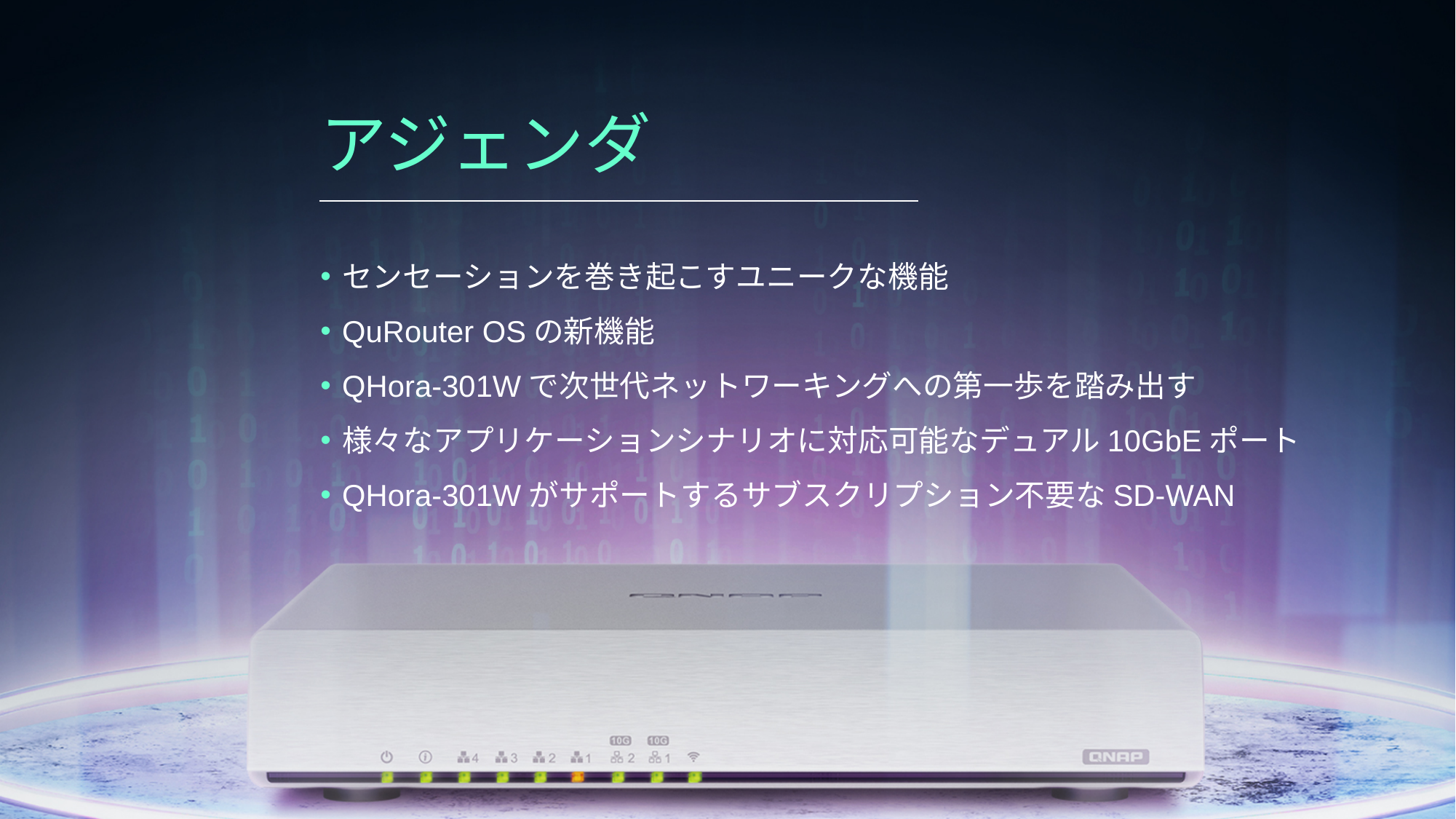

アジェンダ
センセーションを巻き起こすユニークな機能
QuRouter OSの新機能
QHora-301Wで次世代ネットワーキングへの第一歩を踏み出す
様々なアプリケーションシナリオに対応可能なデュアル10GbEポート
QHora-301Wがサポートするサブスクリプション不要なSD-WAN